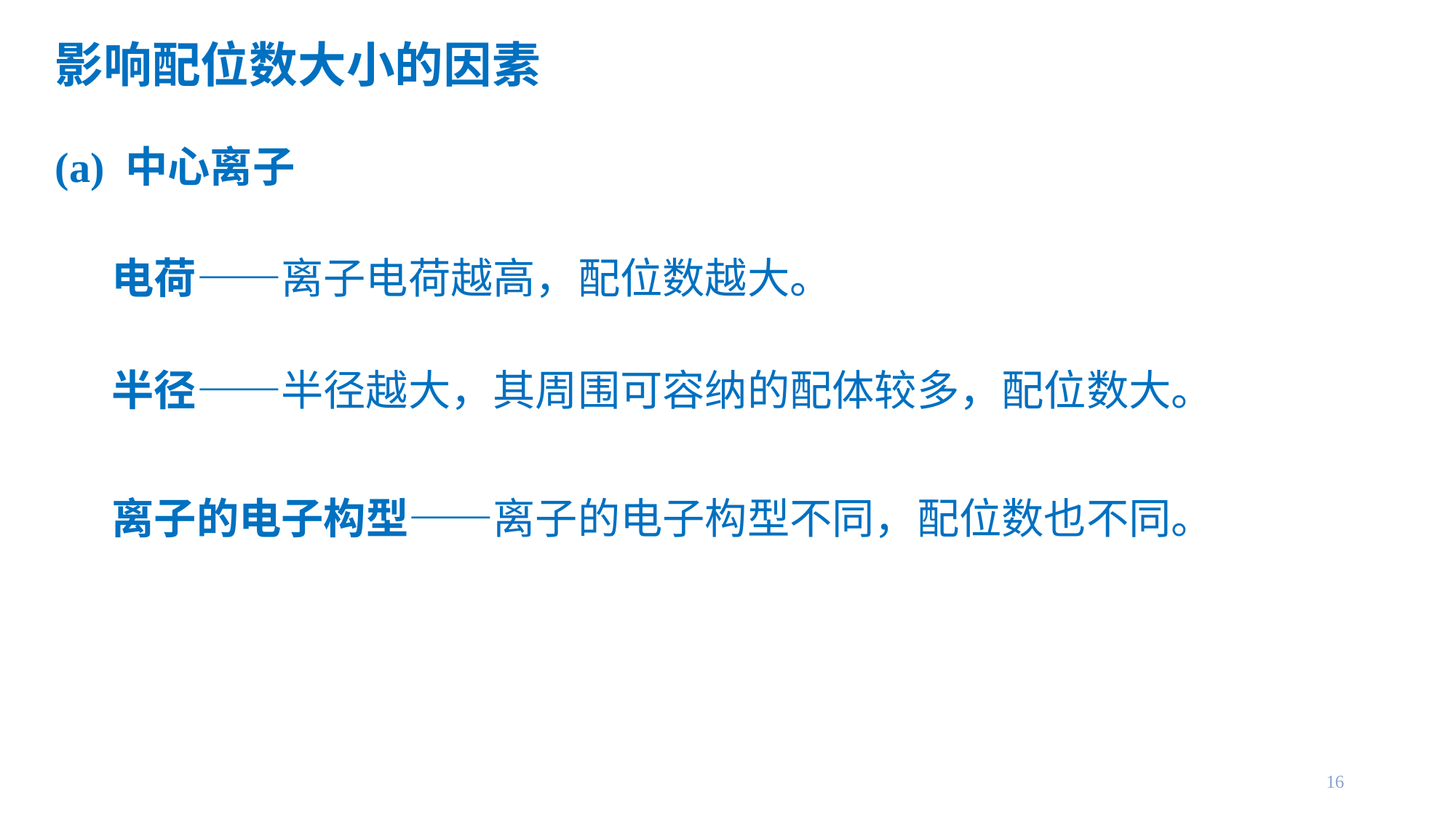

# 影响配位数大小的因素

(a) 中心离子
电荷——离子电荷越高，配位数越大。
半径——半径越大，其周围可容纳的配体较多，配位数大。

离子的电子构型——离子的电子构型不同，配位数也不同。

16